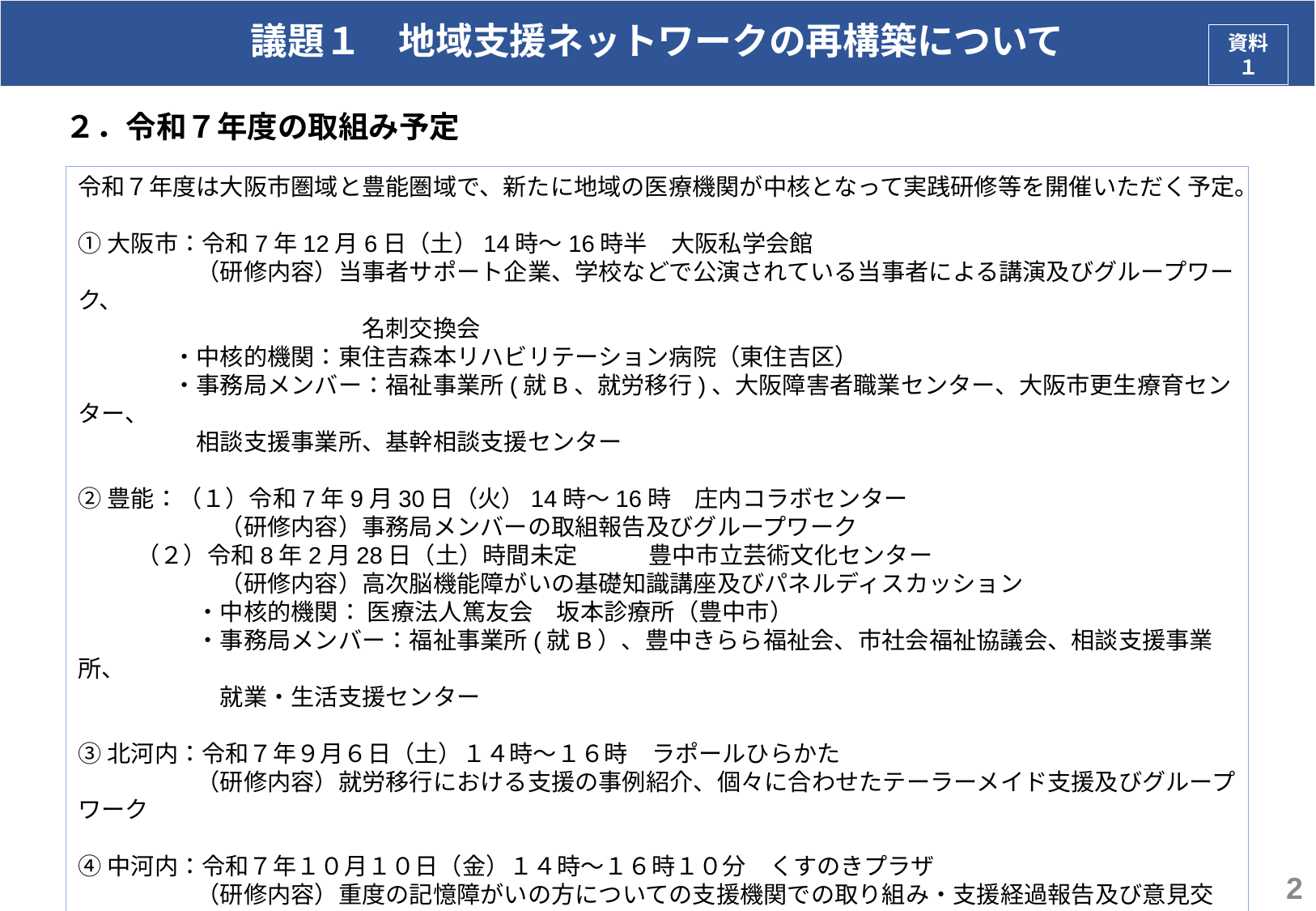

# 議題１　地域支援ネットワークの再構築について
資料１
２．令和７年度の取組み予定
令和７年度は大阪市圏域と豊能圏域で、新たに地域の医療機関が中核となって実践研修等を開催いただく予定。

①大阪市：令和7年12月6日（土）14時～16時半　大阪私学会館
　　　　　（研修内容）当事者サポート企業、学校などで公演されている当事者による講演及びグループワーク、
　　　　　　　　　　　　名刺交換会
　　　　・中核的機関：東住吉森本リハビリテーション病院（東住吉区）
　　　　・事務局メンバー：福祉事業所(就B、就労移行)、大阪障害者職業センター、大阪市更生療育センター、
　　　　　相談支援事業所、基幹相談支援センター

②豊能：（１）令和7年9月30日（火）14時～16時　庄内コラボセンター
　　　　　　（研修内容）事務局メンバーの取組報告及びグループワーク
          （２）令和8年2月28日（土）時間未定　　　豊中市立芸術文化センター
　　　　　　（研修内容）高次脳機能障がいの基礎知識講座及びパネルディスカッション
　　　　　・中核的機関： 医療法人篤友会　坂本診療所（豊中市）
　　　　　・事務局メンバー：福祉事業所(就B）、豊中きらら福祉会、市社会福祉協議会、相談支援事業所、
　　　　　　就業・生活支援センター

③北河内：令和７年９月６日（土）１４時～１６時　ラポールひらかた
　　　　　（研修内容）就労移行における支援の事例紹介、個々に合わせたテーラーメイド支援及びグループワーク

④中河内：令和７年１０月１０日（金）１４時～１６時１０分　くすのきプラザ
　　　　　（研修内容）重度の記憶障がいの方についての支援機関での取り組み・支援経過報告及び意見交換
2